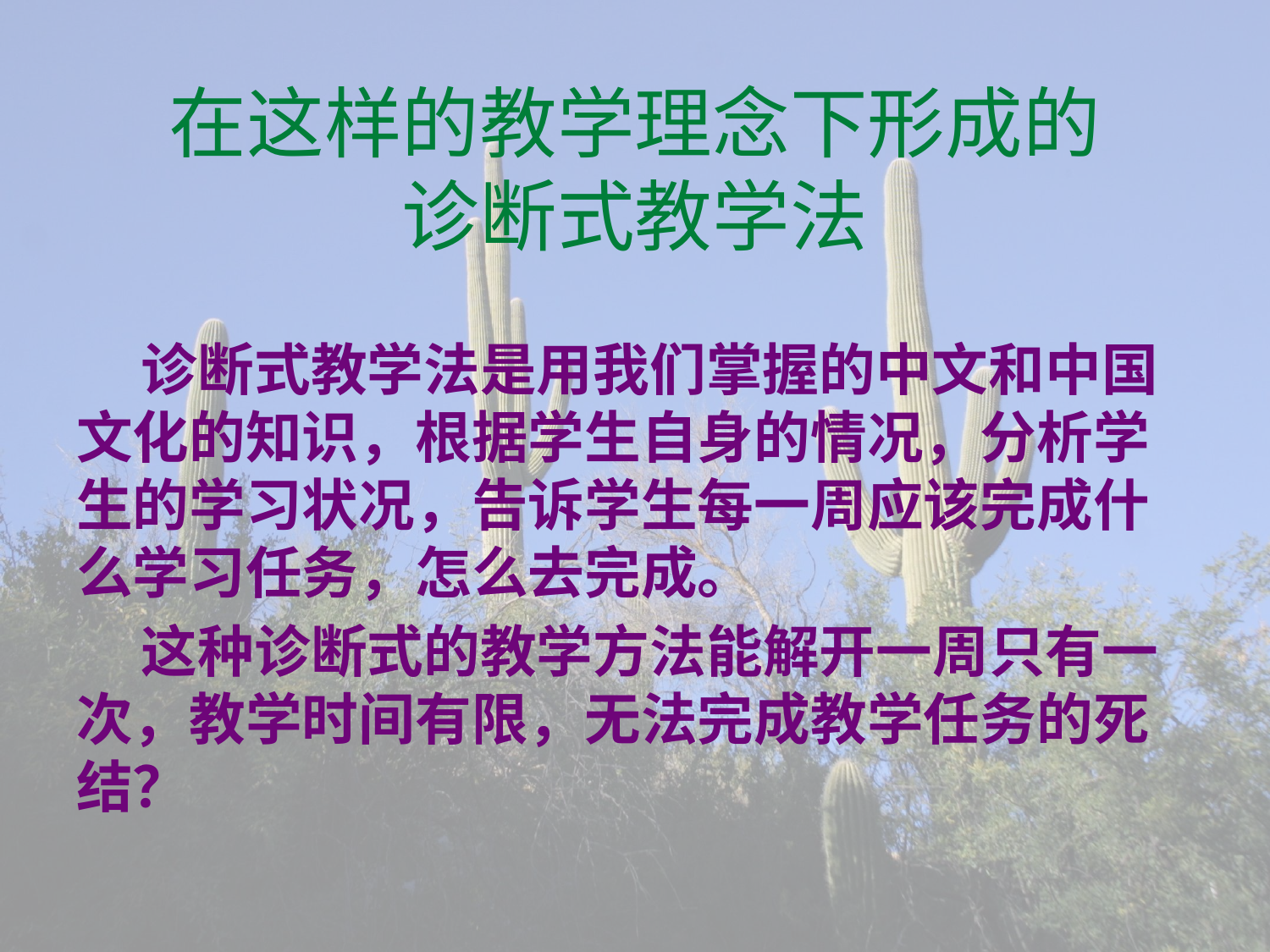

# 在这样的教学理念下形成的 诊断式教学法
    诊断式教学法是用我们掌握的中文和中国文化的知识，根据学生自身的情况，分析学生的学习状况，告诉学生每一周应该完成什么学习任务，怎么去完成。
    这种诊断式的教学方法能解开一周只有一次，教学时间有限，无法完成教学任务的死结？